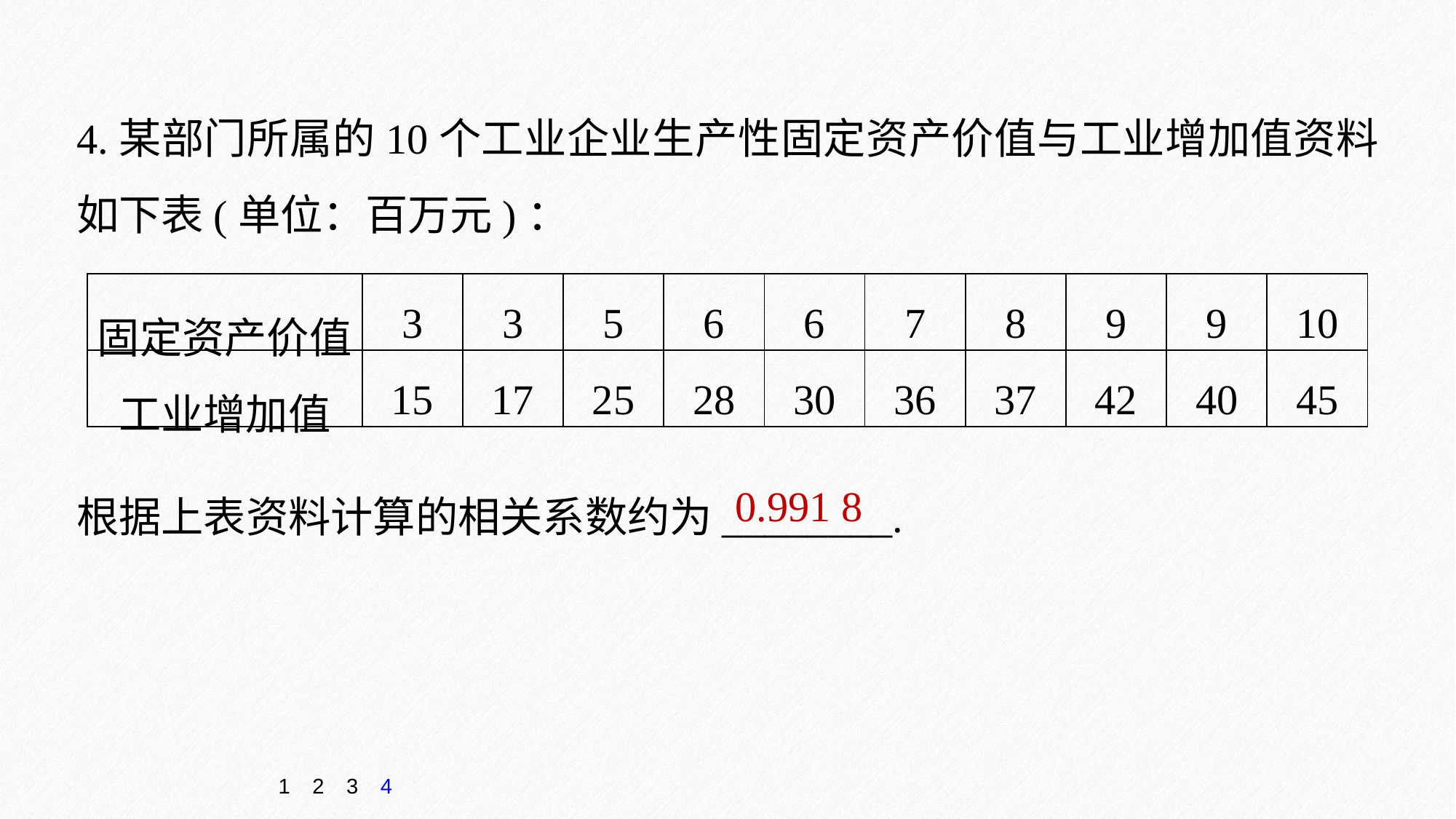

4.某部门所属的10个工业企业生产性固定资产价值与工业增加值资料如下表(单位：百万元)：
| 固定资产价值 | 3 | 3 | 5 | 6 | 6 | 7 | 8 | 9 | 9 | 10 |
| --- | --- | --- | --- | --- | --- | --- | --- | --- | --- | --- |
| 工业增加值 | 15 | 17 | 25 | 28 | 30 | 36 | 37 | 42 | 40 | 45 |
根据上表资料计算的相关系数约为________.
0.991 8
1
2
3
4